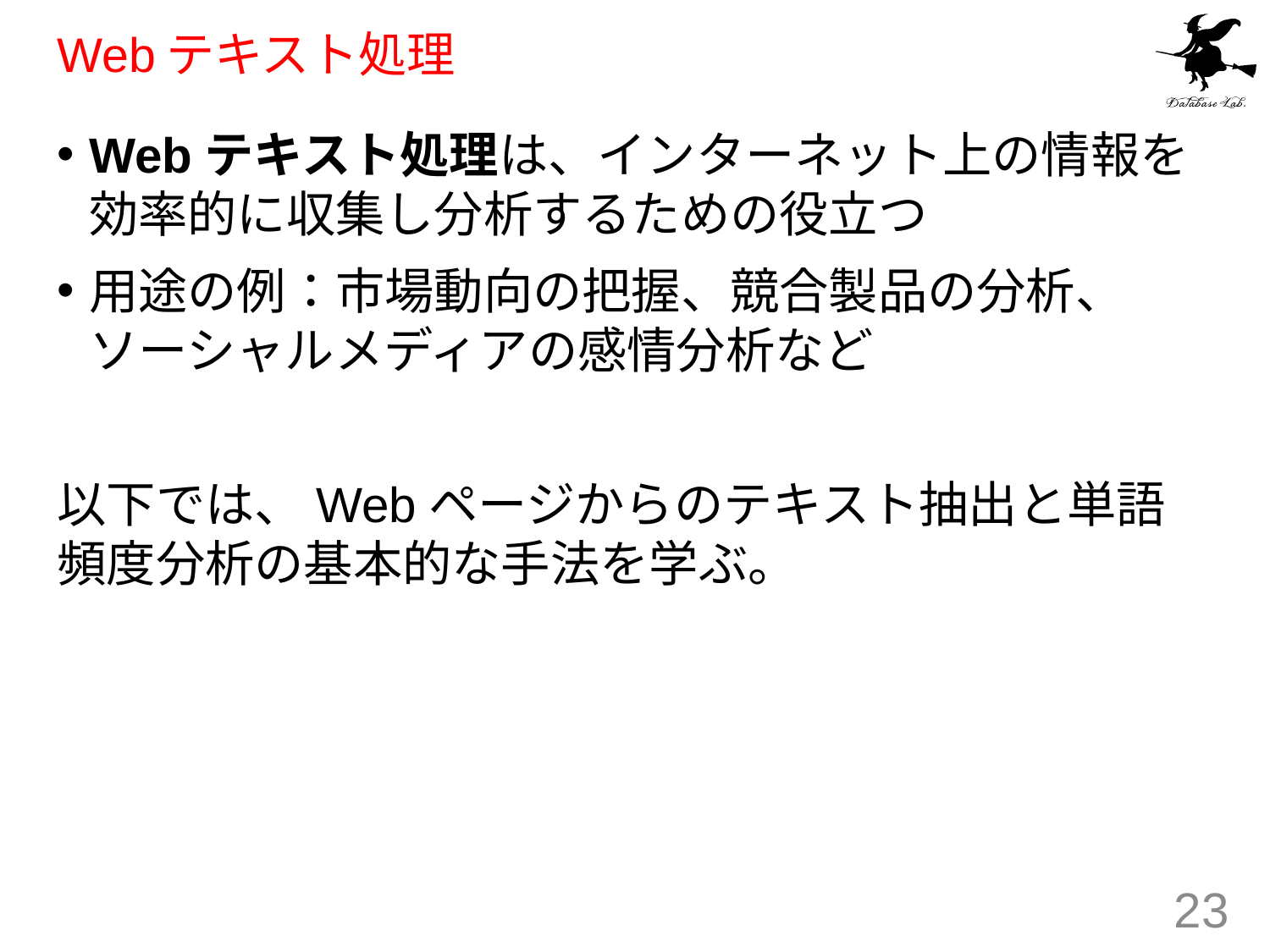

# Webテキスト処理
Webテキスト処理は、インターネット上の情報を効率的に収集し分析するための役立つ
用途の例：市場動向の把握、競合製品の分析、ソーシャルメディアの感情分析など

以下では、Webページからのテキスト抽出と単語頻度分析の基本的な手法を学ぶ。
23